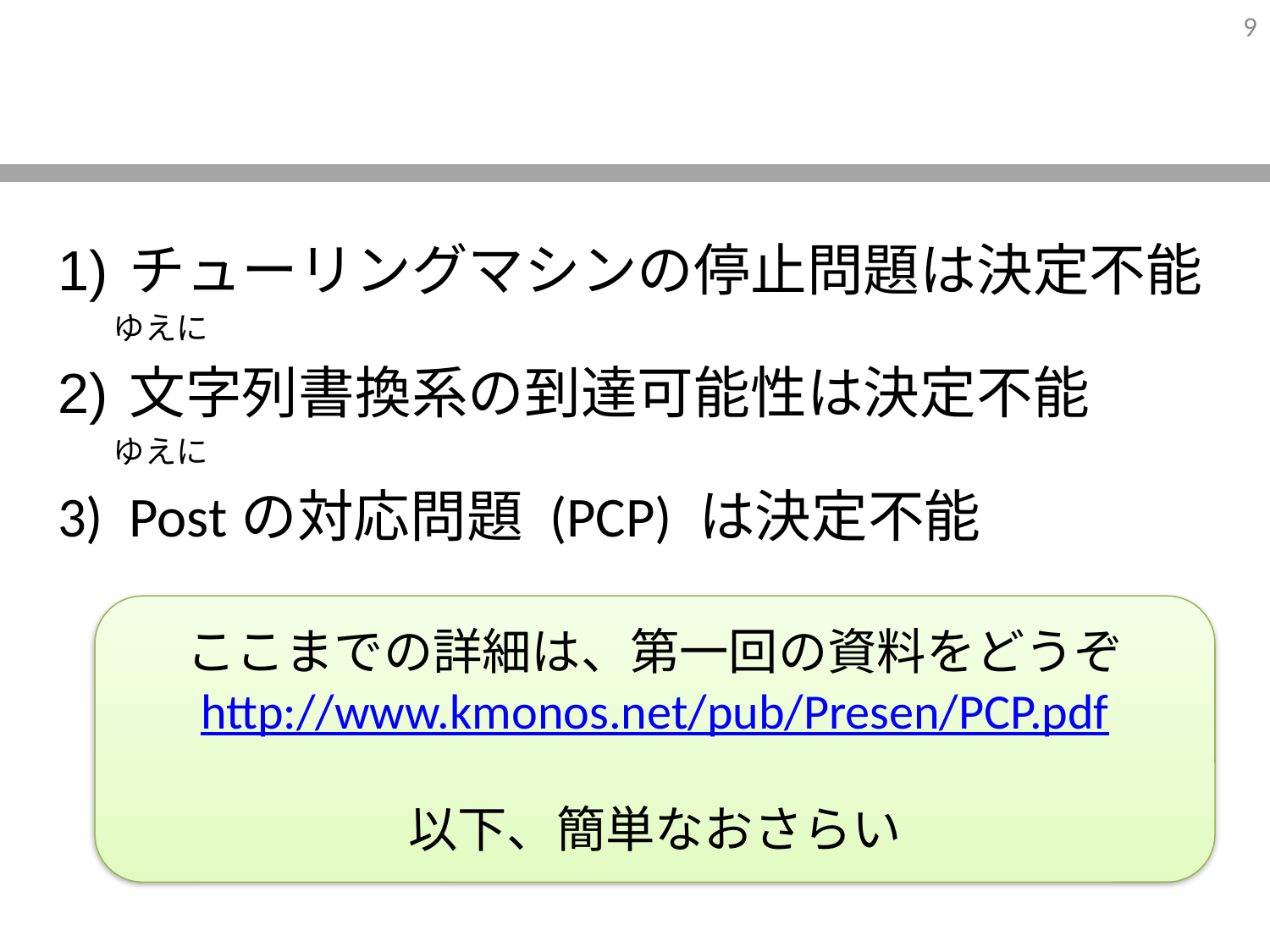

#
チューリングマシンの停止問題は決定不能
ゆえに
文字列書換系の到達可能性は決定不能
ゆえに
Postの対応問題 (PCP) は決定不能
ここまでの詳細は、第一回の資料をどうぞ
http://www.kmonos.net/pub/Presen/PCP.pdf

以下、簡単なおさらい